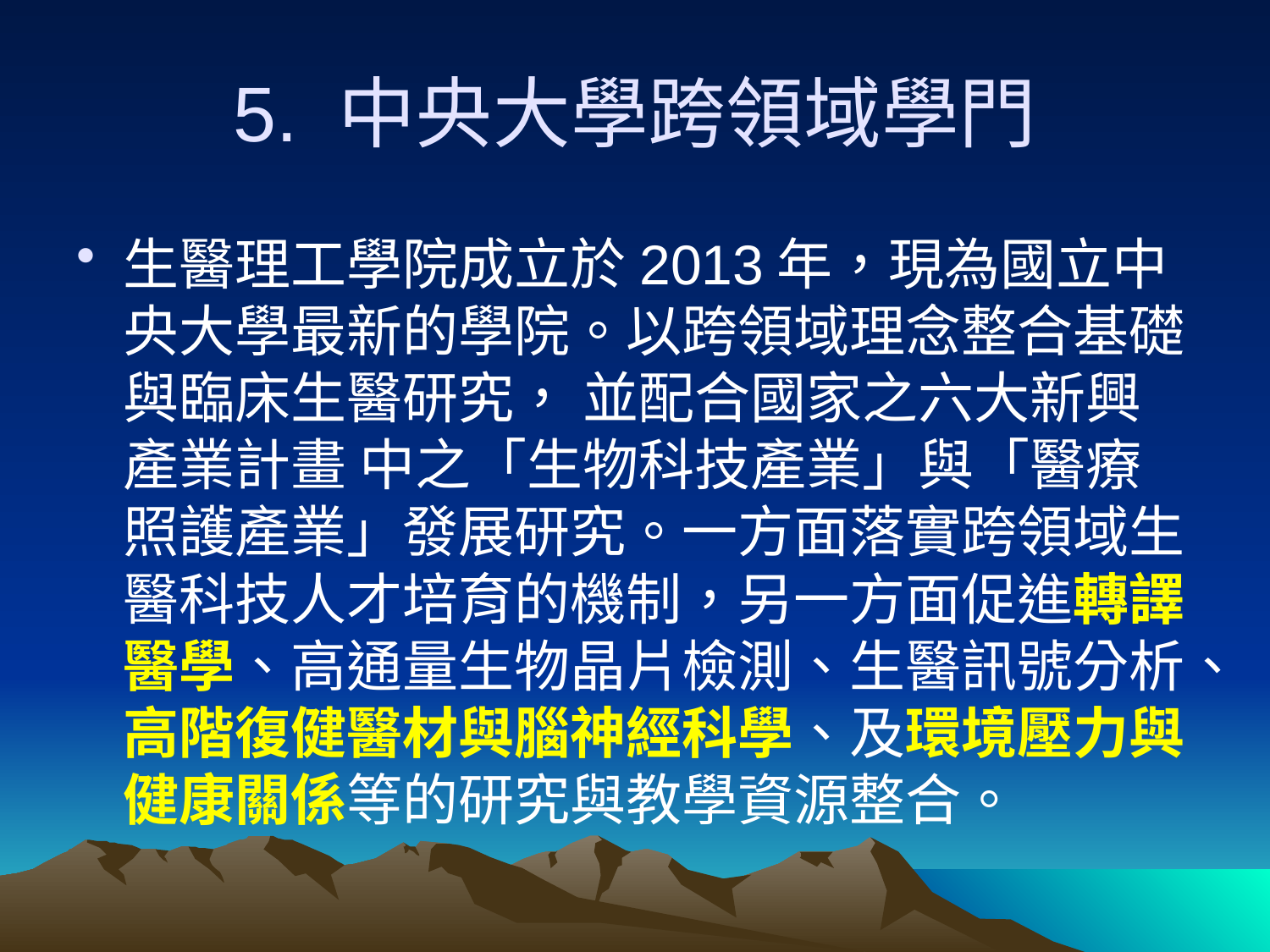

# 5. 中央大學跨領域學門
生醫理工學院成立於2013年，現為國立中央大學最新的學院。以跨領域理念整合基礎與臨床生醫研究， 並配合國家之六大新興產業計畫 中之「生物科技產業」與「醫療照護產業」發展研究。一方面落實跨領域生醫科技人才培育的機制，另一方面促進轉譯醫學、高通量生物晶片檢測、生醫訊號分析、高階復健醫材與腦神經科學、及環境壓力與健康關係等的研究與教學資源整合。